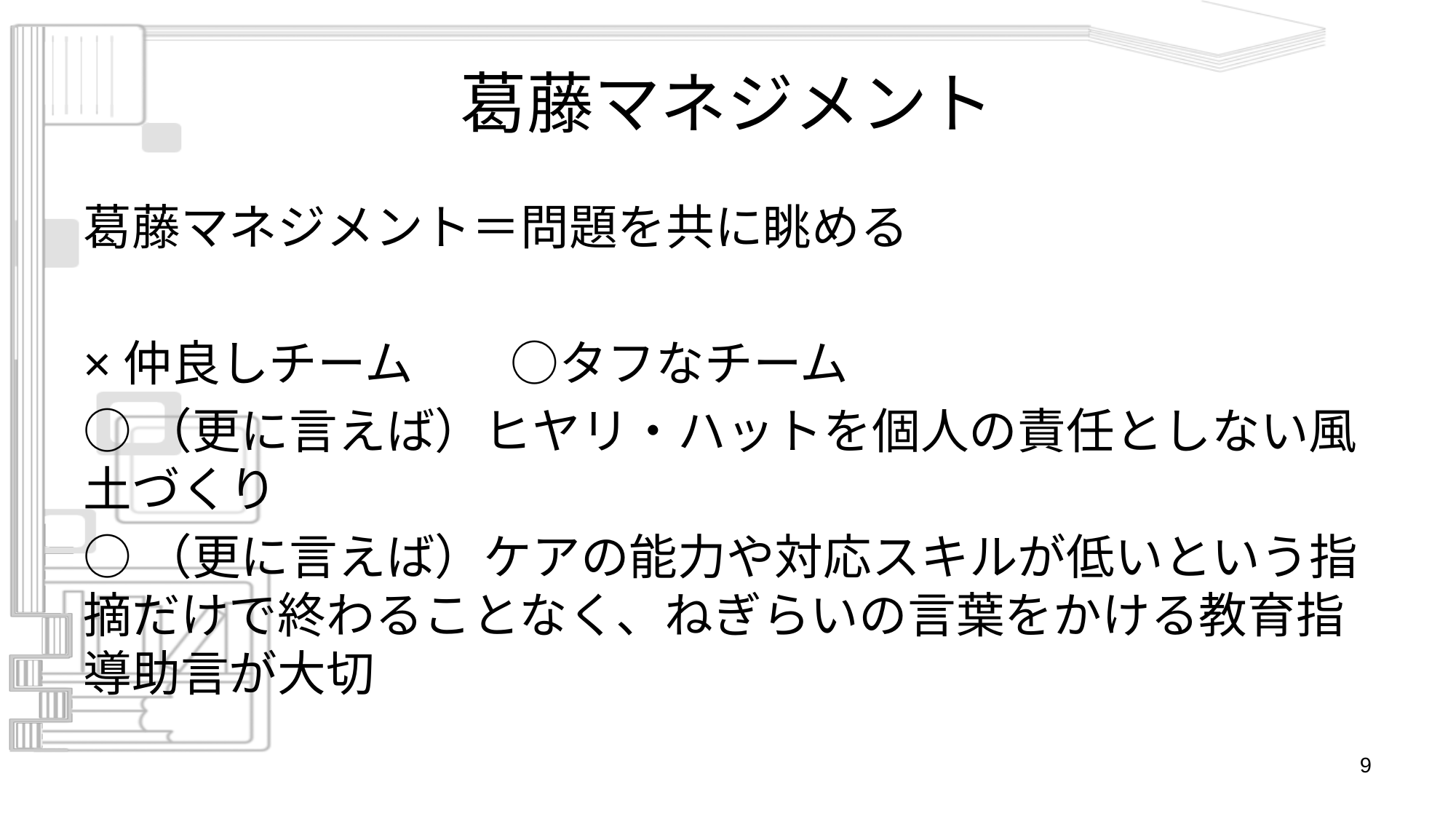

# 葛藤マネジメント
葛藤マネジメント＝問題を共に眺める

×仲良しチーム　　○タフなチーム
○（更に言えば）ヒヤリ・ハットを個人の責任としない風土づくり
○（更に言えば）ケアの能力や対応スキルが低いという指摘だけで終わることなく、ねぎらいの言葉をかける教育指導助言が大切

9